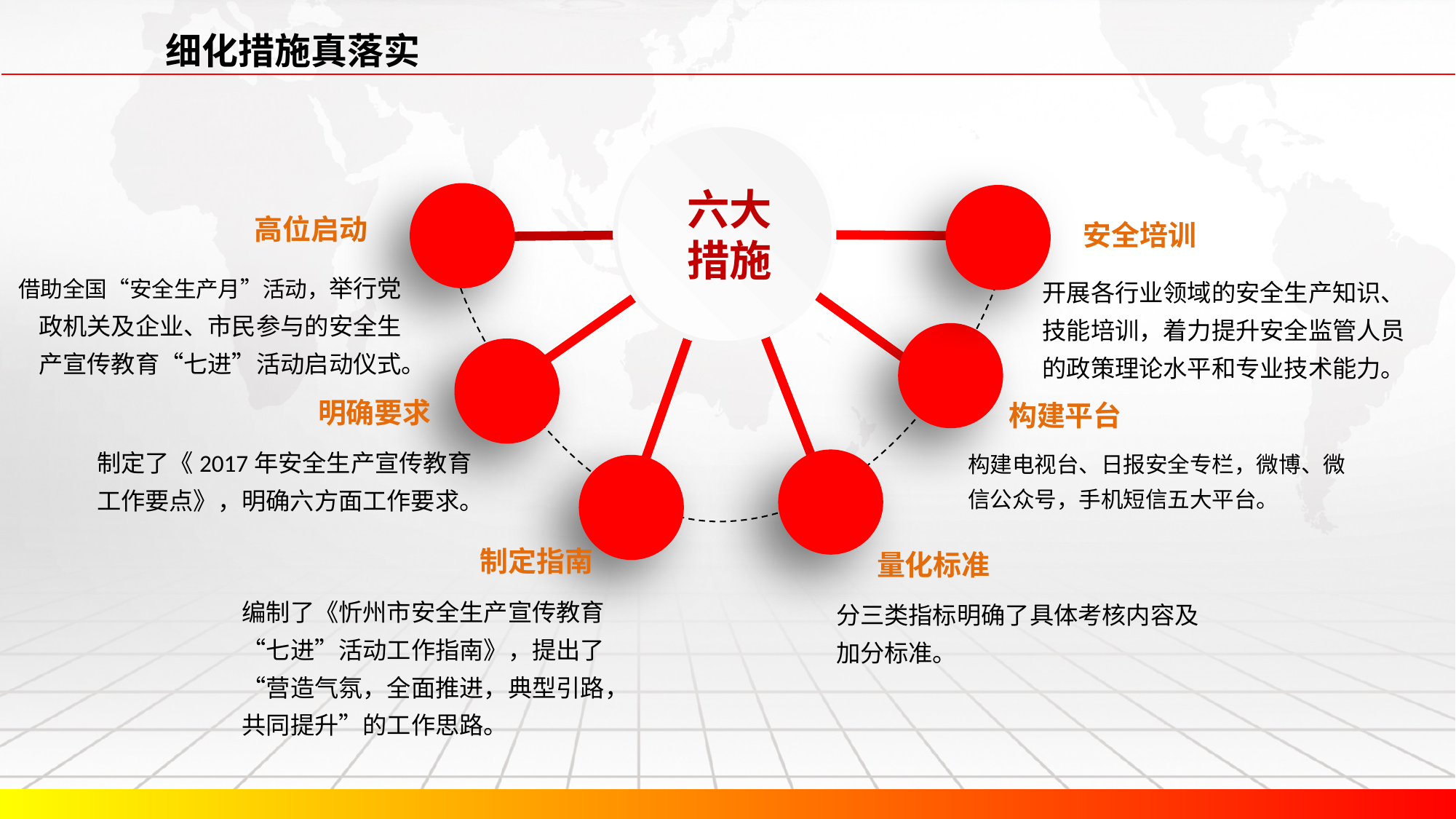

细化措施真落实

六大
措施

高位启动
安全培训

借助全国“安全生产月”活动，举行党政机关及企业、市民参与的安全生产宣传教育“七进”活动启动仪式。
开展各行业领域的安全生产知识、技能培训，着力提升安全监管人员的政策理论水平和专业技术能力。

明确要求
构建平台
制定了《2017年安全生产宣传教育工作要点》，明确六方面工作要求。
构建电视台、日报安全专栏，微博、微信公众号，手机短信五大平台。

制定指南
量化标准
编制了《忻州市安全生产宣传教育“七进”活动工作指南》，提出了“营造气氛，全面推进，典型引路，共同提升”的工作思路。
分三类指标明确了具体考核内容及加分标准。